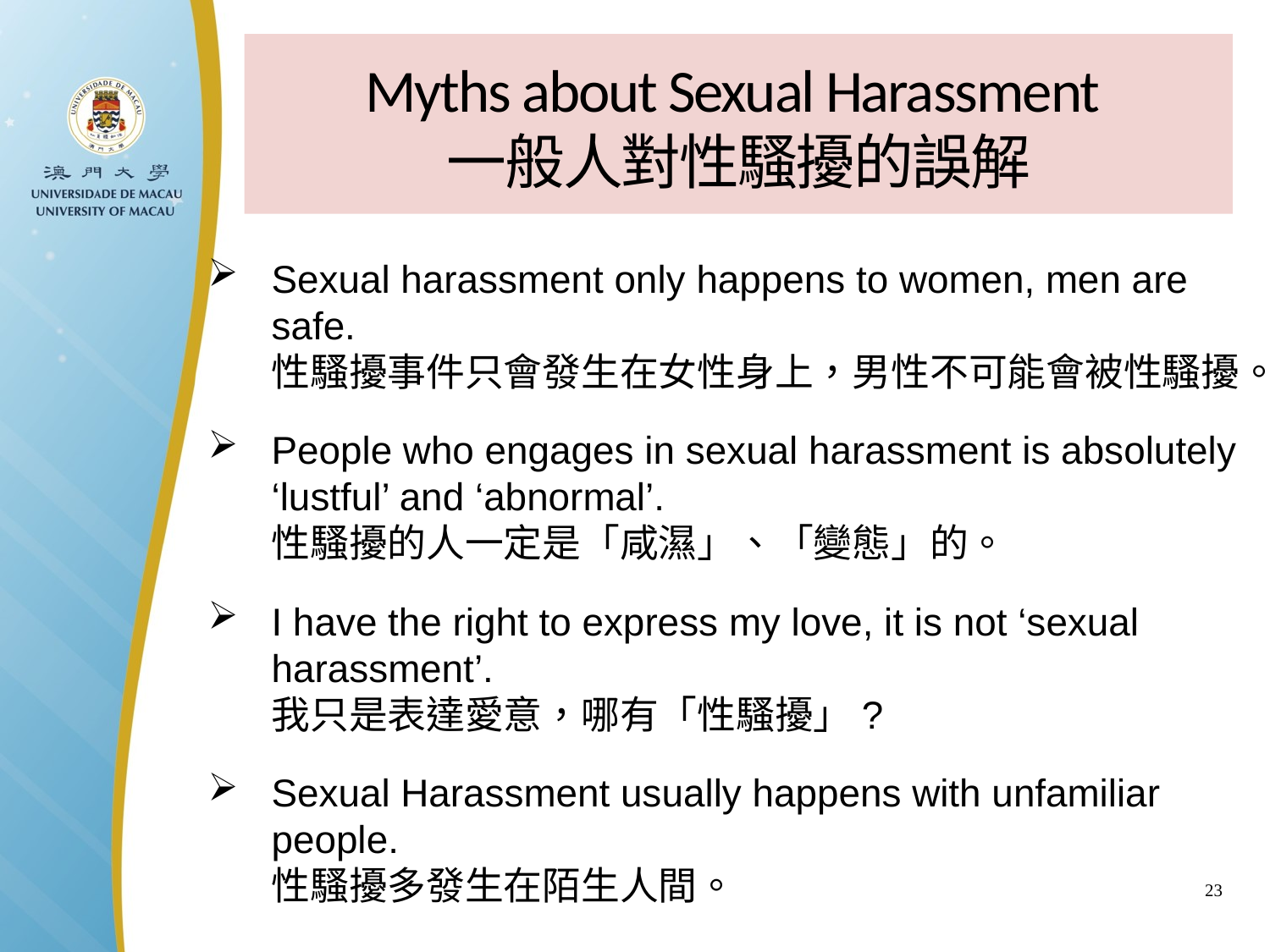

Myths about Sexual Harassment
一般人對性騷擾的誤解
Sexual harassment only happens to women, men are safe.
性騷擾事件只會發生在女性身上，男性不可能會被性騷擾。
People who engages in sexual harassment is absolutely ‘lustful’ and ‘abnormal’.
性騷擾的人一定是「咸濕」、「變態」的。
I have the right to express my love, it is not ‘sexual harassment’.
我只是表達愛意，哪有「性騷擾」?
Sexual Harassment usually happens with unfamiliar people.
性騷擾多發生在陌生人間。

23